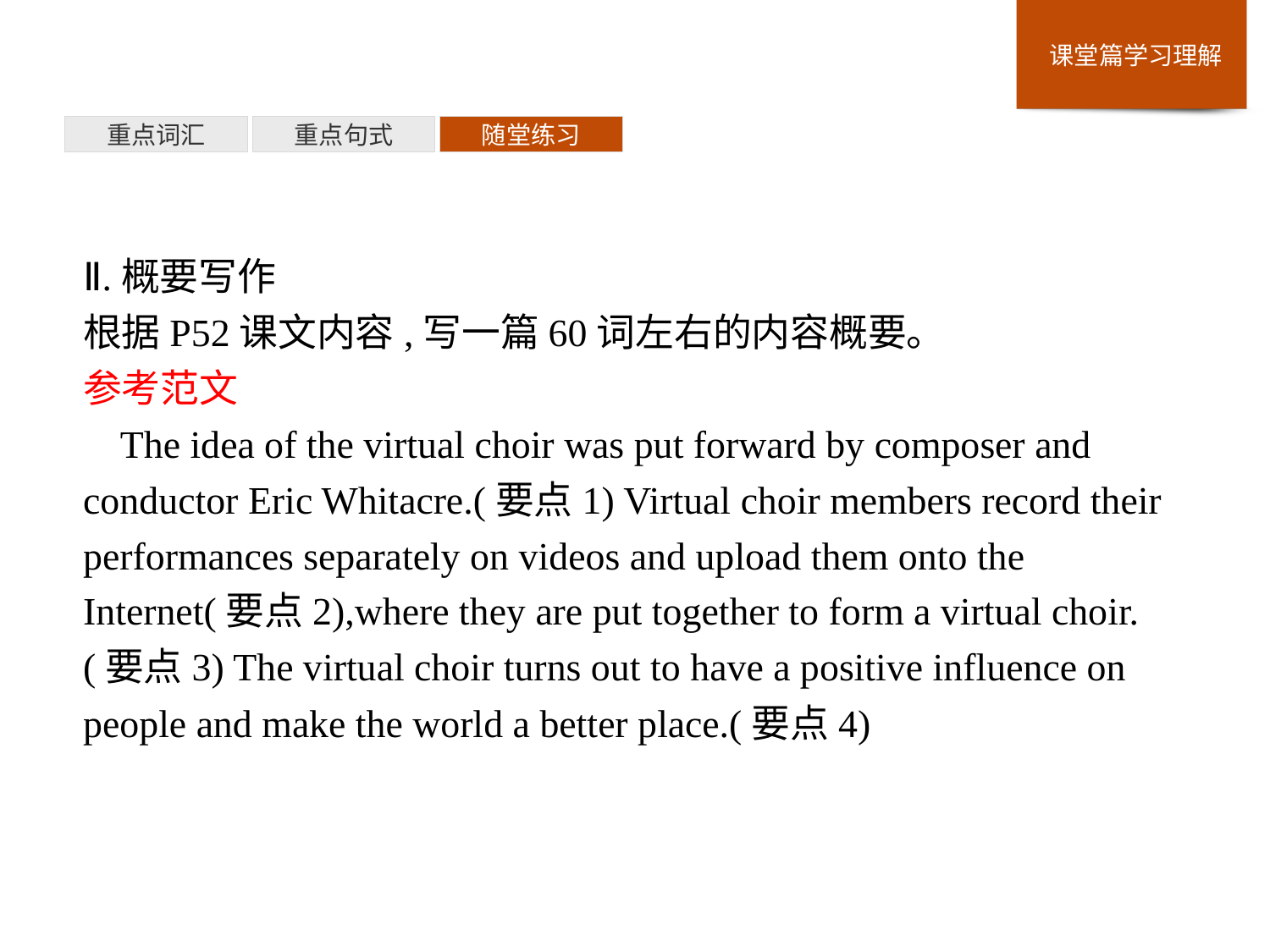

重点词汇
重点句式
随堂练习
Ⅱ.概要写作
根据P52课文内容,写一篇60词左右的内容概要。
参考范文
The idea of the virtual choir was put forward by composer and conductor Eric Whitacre.(要点1) Virtual choir members record their performances separately on videos and upload them onto the Internet(要点2),where they are put together to form a virtual choir.(要点3) The virtual choir turns out to have a positive influence on people and make the world a better place.(要点4)